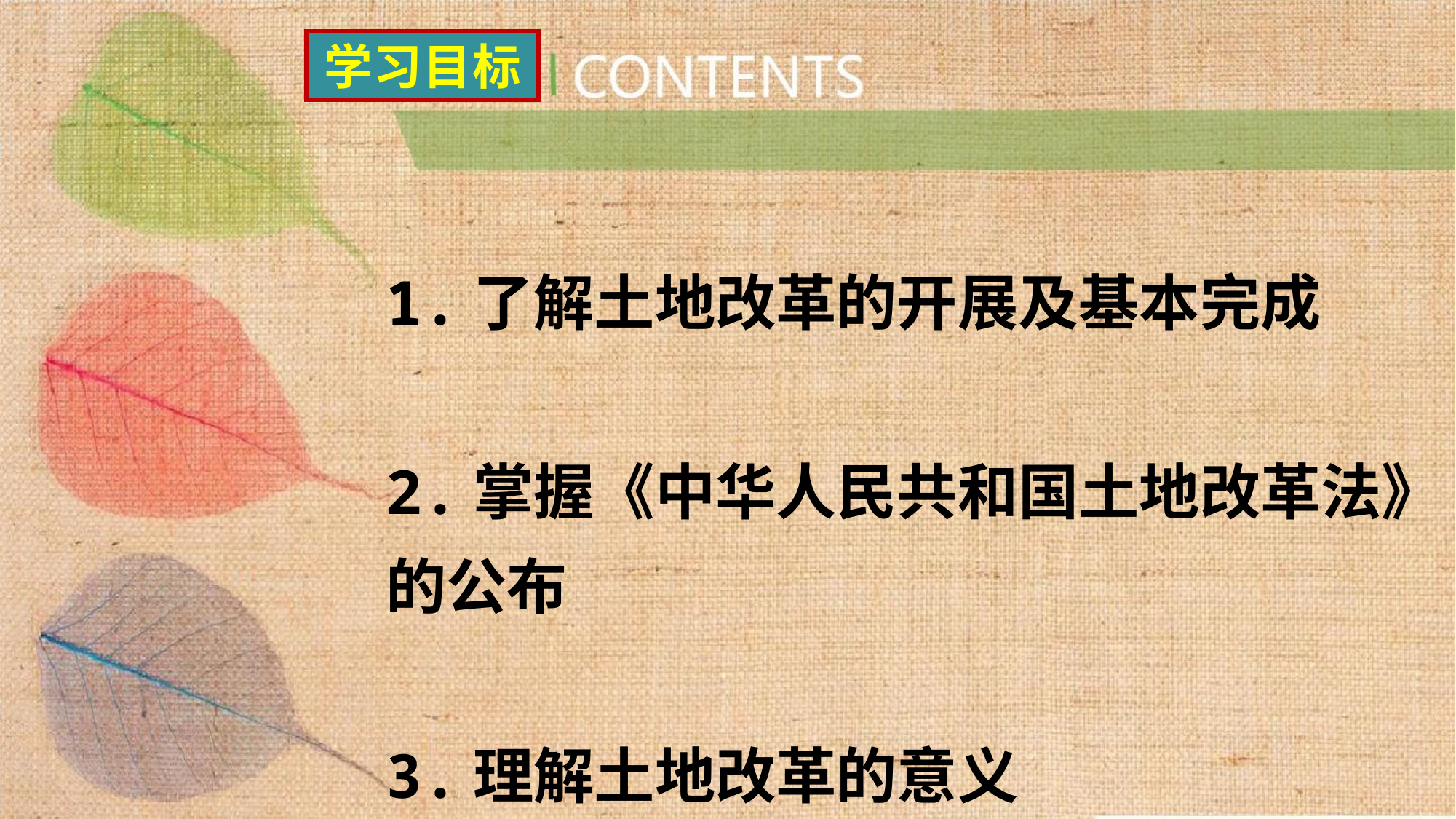

学习目标
1.了解土地改革的开展及基本完成

2.掌握《中华人民共和国土地改革法》的公布

3.理解土地改革的意义